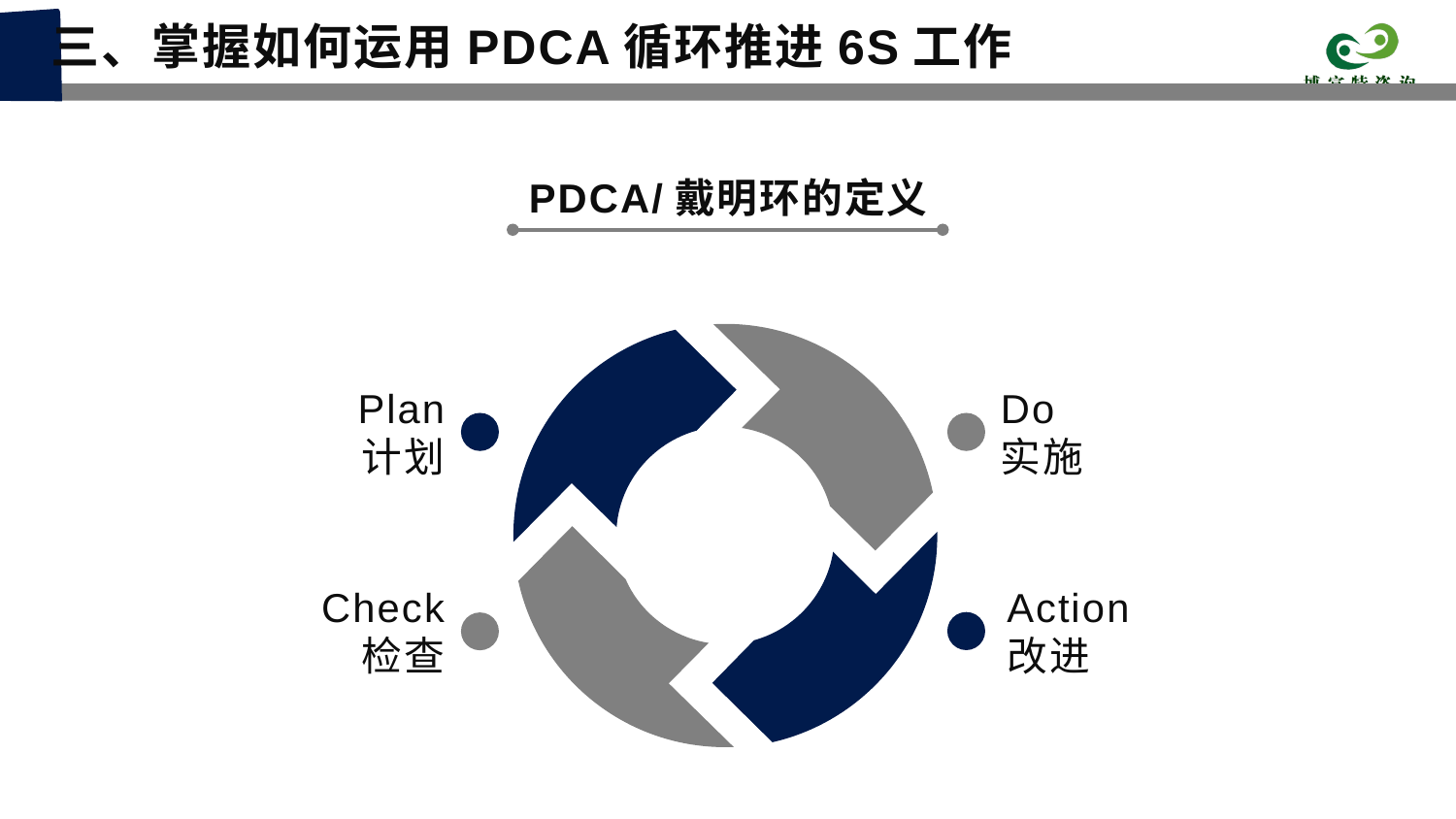

三、掌握如何运用PDCA循环推进6S工作
PDCA/戴明环的定义

Plan
计划
Do
实施
Action
改进
Check
检查